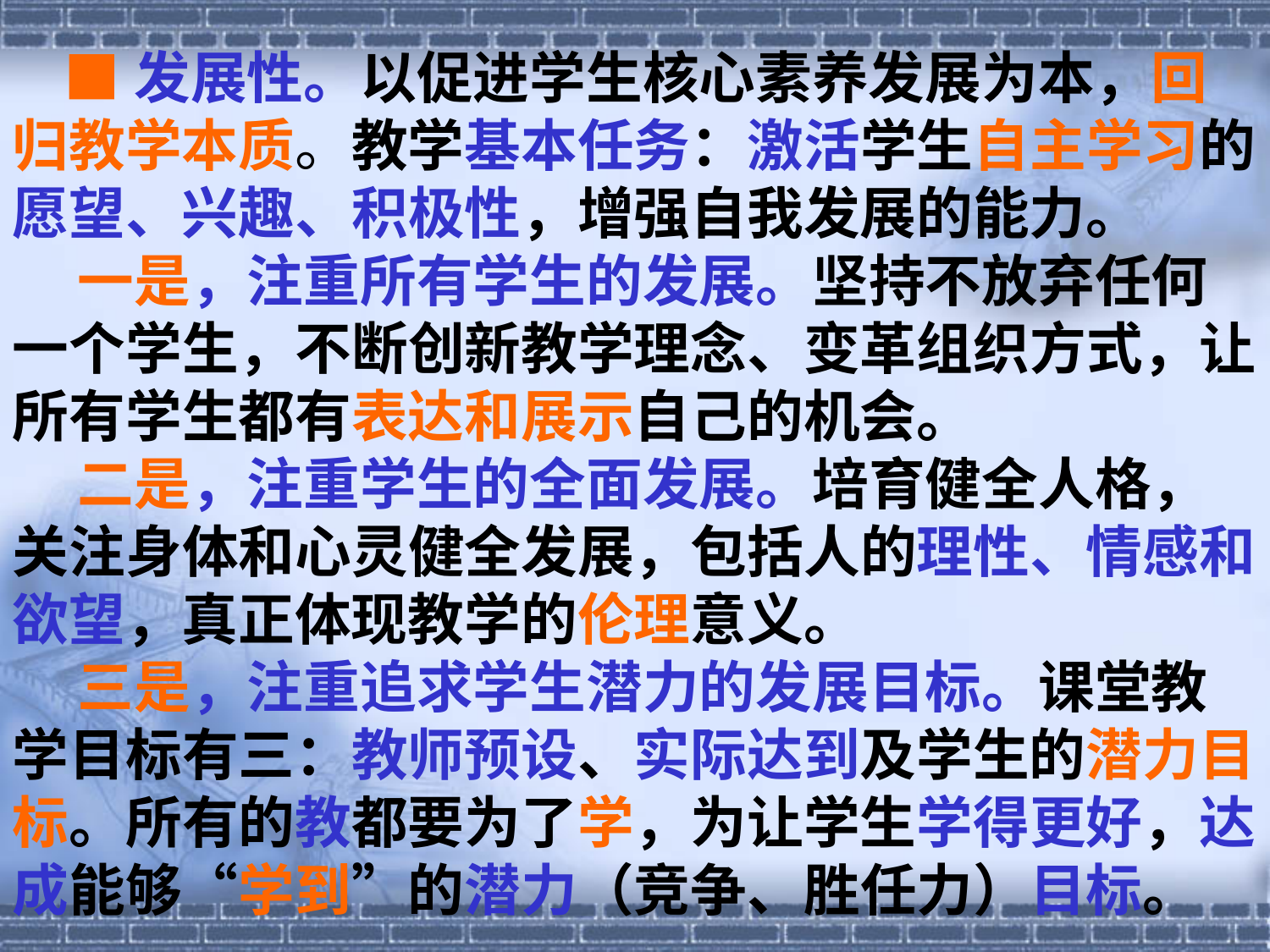

■发展性。以促进学生核心素养发展为本，回归教学本质。教学基本任务：激活学生自主学习的愿望、兴趣、积极性，增强自我发展的能力。
    一是，注重所有学生的发展。坚持不放弃任何一个学生，不断创新教学理念、变革组织方式，让所有学生都有表达和展示自己的机会。
    二是，注重学生的全面发展。培育健全人格，关注身体和心灵健全发展，包括人的理性、情感和欲望，真正体现教学的伦理意义。
    三是，注重追求学生潜力的发展目标。课堂教学目标有三：教师预设、实际达到及学生的潜力目标。所有的教都要为了学，为让学生学得更好，达成能够“学到”的潜力（竞争、胜任力）目标。